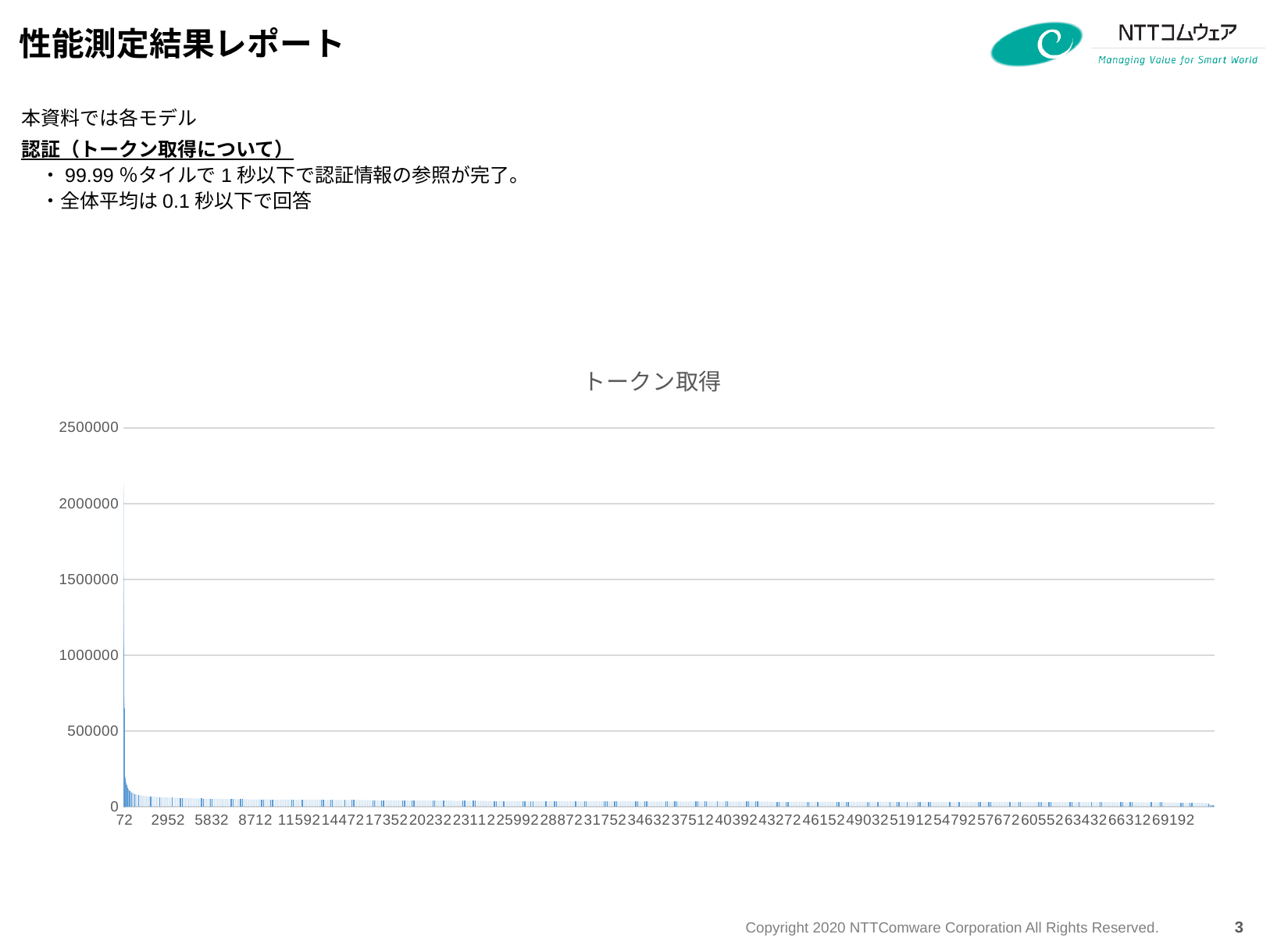

# 性能測定結果レポート
本資料では各モデル
認証（トークン取得について）
　・99.99％タイルで1秒以下で認証情報の参照が完了。
　・全体平均は0.1秒以下で回答

### Chart: トークン取得

| Category |  |
|---|---|